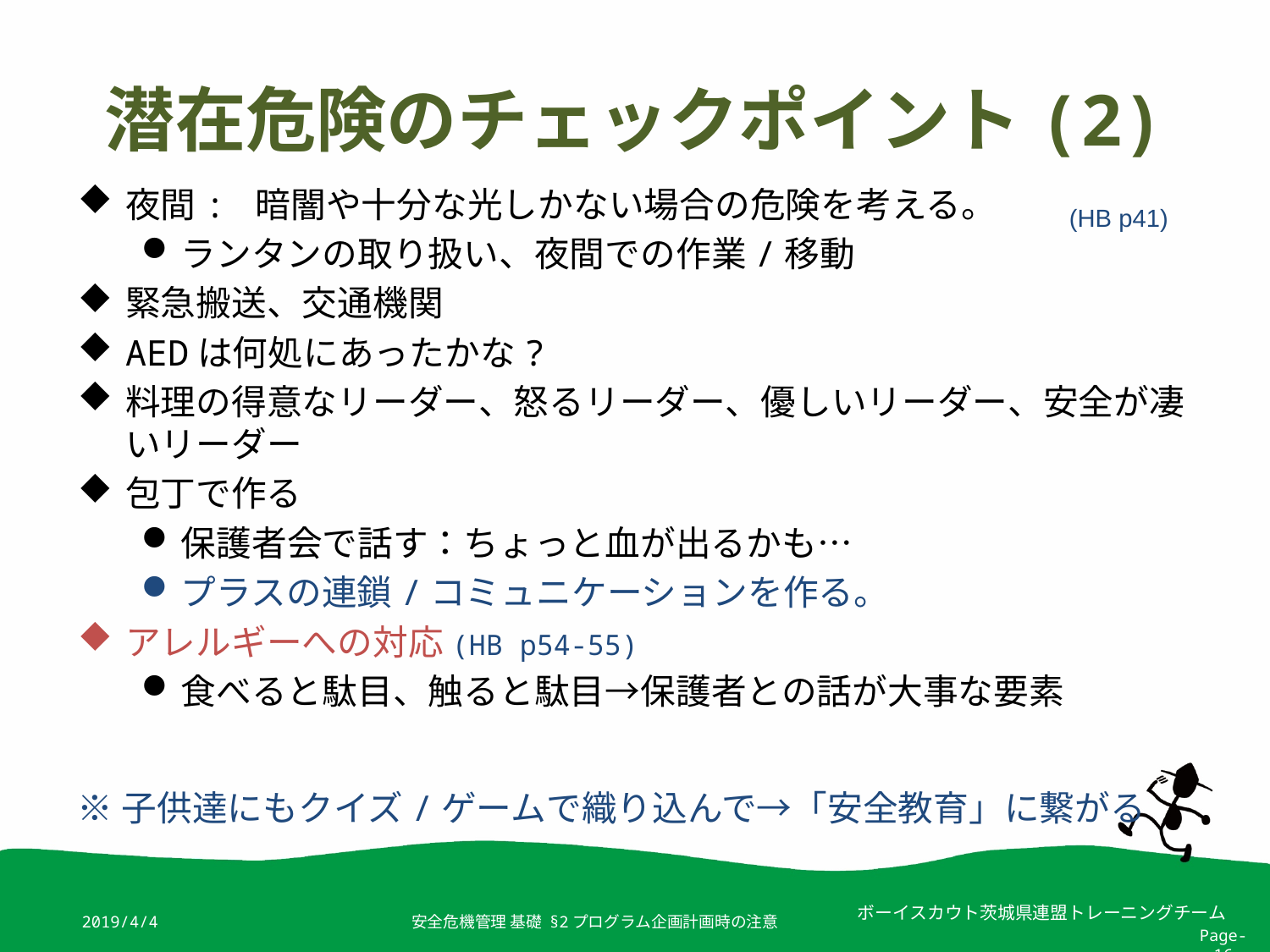

# 潜在危険のチェックポイント(2)
夜間: 暗闇や十分な光しかない場合の危険を考える。
ランタンの取り扱い、夜間での作業/移動
緊急搬送、交通機関
AEDは何処にあったかな?
料理の得意なリーダー、怒るリーダー、優しいリーダー、安全が凄いリーダー
包丁で作る
保護者会で話す：ちょっと血が出るかも…
プラスの連鎖/コミュニケーションを作る。
アレルギーへの対応(HB p54-55)
食べると駄目、触ると駄目→保護者との話が大事な要素

※子供達にもクイズ/ゲームで織り込んで→「安全教育」に繋がる
(HB p41)
2019/4/4
安全危機管理 基礎 §2プログラム企画計画時の注意
Page-16